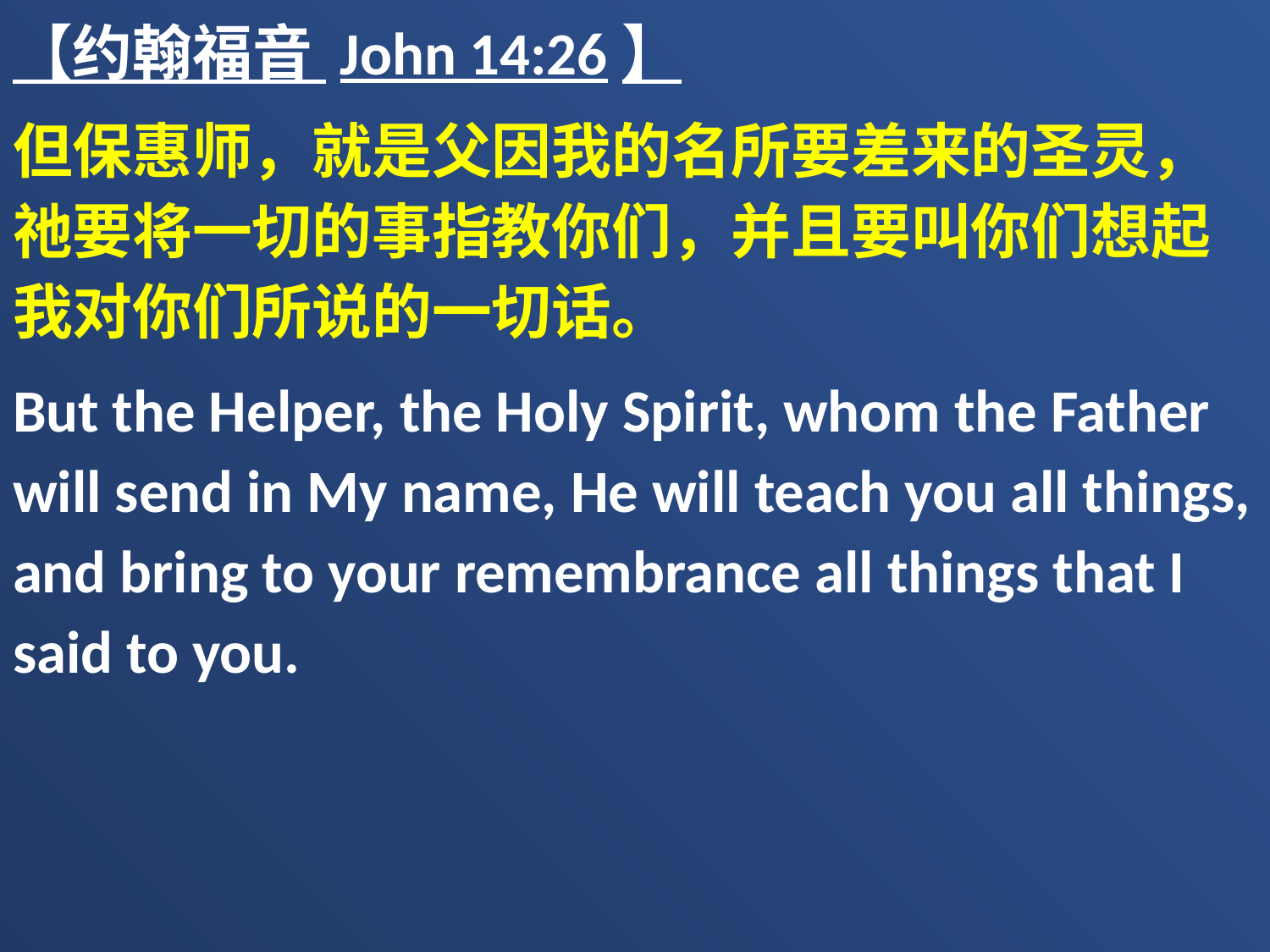

【约翰福音 John 14:26】
但保惠师，就是父因我的名所要差来的圣灵，祂要将一切的事指教你们，并且要叫你们想起我对你们所说的一切话。
But the Helper, the Holy Spirit, whom the Father will send in My name, He will teach you all things, and bring to your remembrance all things that I said to you.